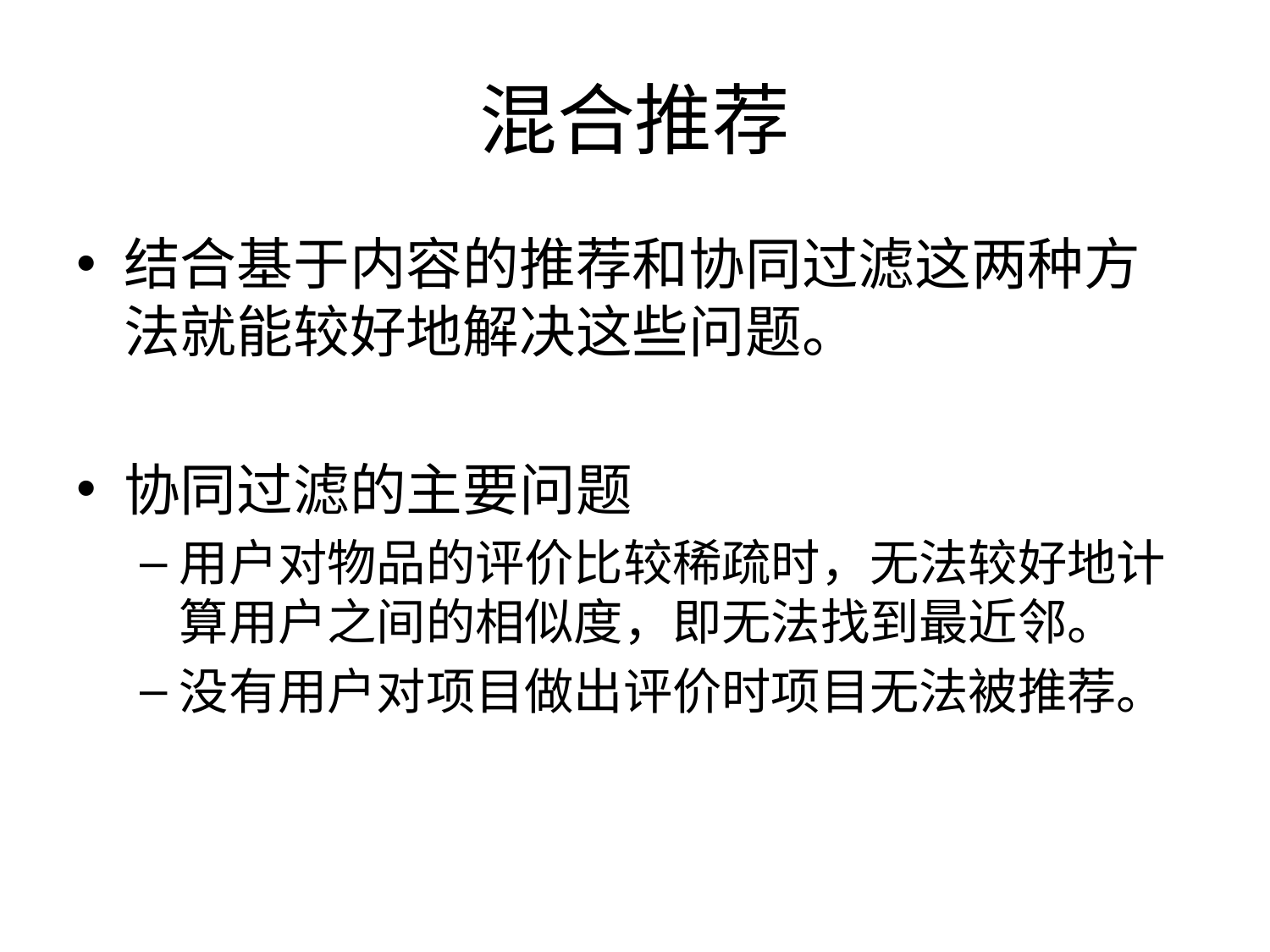

# 混合推荐
结合基于内容的推荐和协同过滤这两种方法就能较好地解决这些问题。

协同过滤的主要问题
用户对物品的评价比较稀疏时，无法较好地计算用户之间的相似度，即无法找到最近邻。
没有用户对项目做出评价时项目无法被推荐。